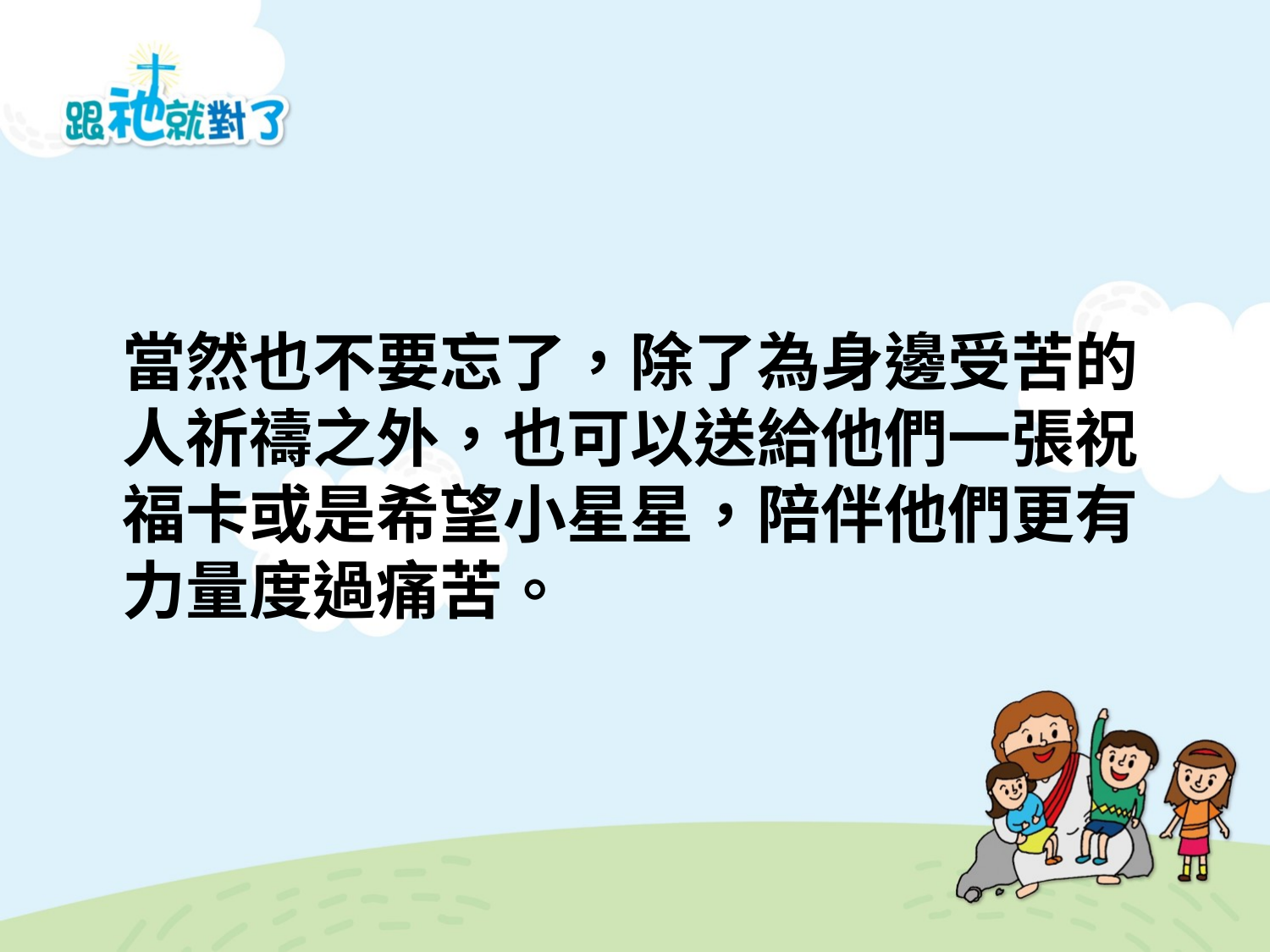

當然也不要忘了，除了為身邊受苦的人祈禱之外，也可以送給他們一張祝福卡或是希望小星星，陪伴他們更有力量度過痛苦。